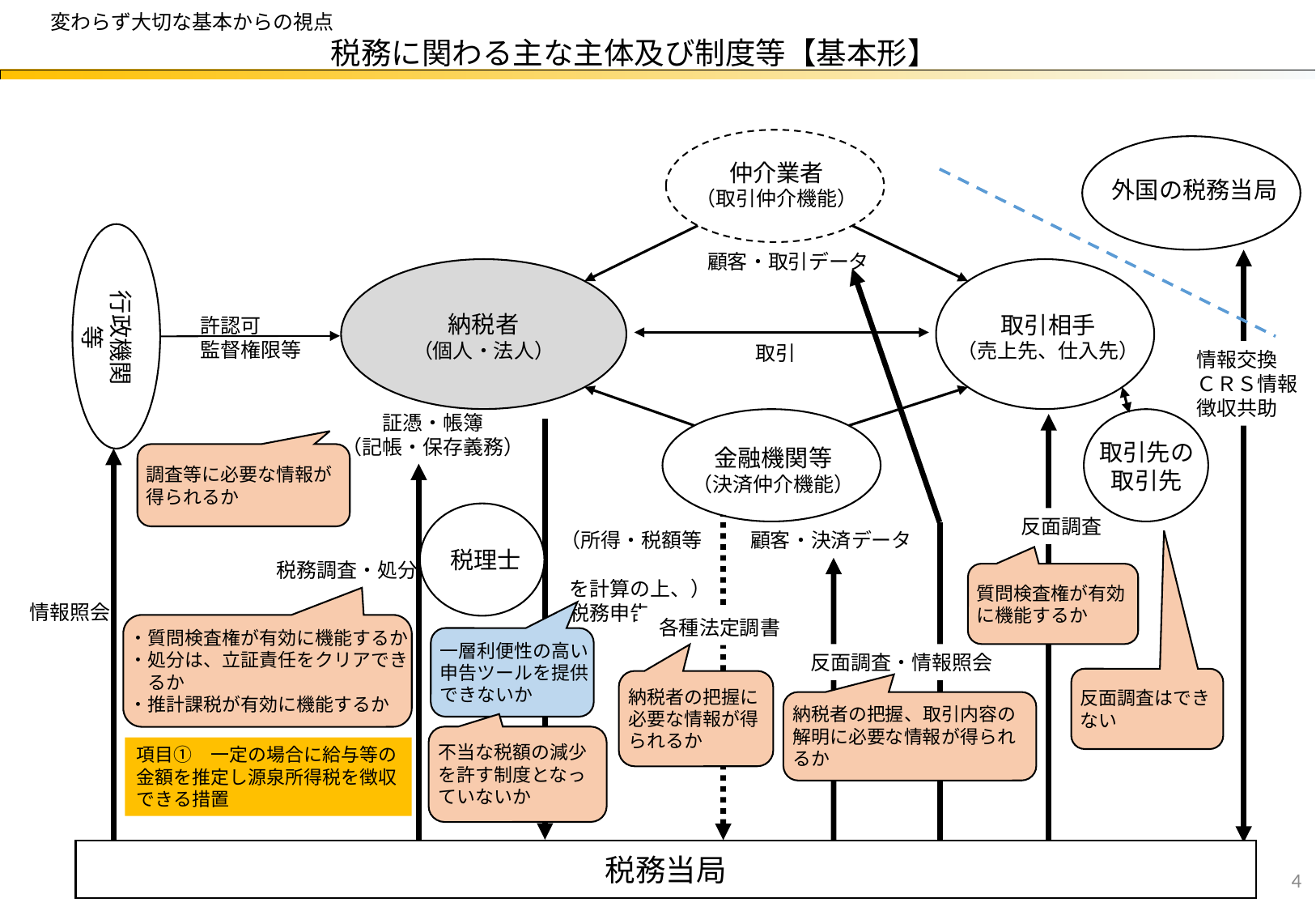

変わらず大切な基本からの視点
税務に関わる主な主体及び制度等【基本形】

仲介業者
（取引仲介機能）
外国の税務当局

顧客・取引データ

行政機関等
納税者
（個人・法人）
取引相手
（売上先、仕入先）
許認可
監督権限等
取引

情報交換
ＣＲＳ情報
徴収共助
証憑・帳簿
（記帳・保存義務）

取引先の取引先
金融機関等
（決済仲介機能）
調査等に必要な情報が得られるか

反面調査
（所得・税額等
 を計算の上、）
 税務申告
顧客・決済データ
税理士
税務調査・処分
質問検査権が有効に機能するか
情報照会
各種法定調書

・質問検査権が有効に機能するか
・処分は、立証責任をクリアでき
　るか
・推計課税が有効に機能するか
一層利便性の高い申告ツールを提供できないか
反面調査・情報照会
反面調査はできない
納税者の把握に必要な情報が得られるか
納税者の把握、取引内容の解明に必要な情報が得られるか
不当な税額の減少を許す制度となっていないか
項目①　一定の場合に給与等の金額を推定し源泉所得税を徴収できる措置
税務当局
4